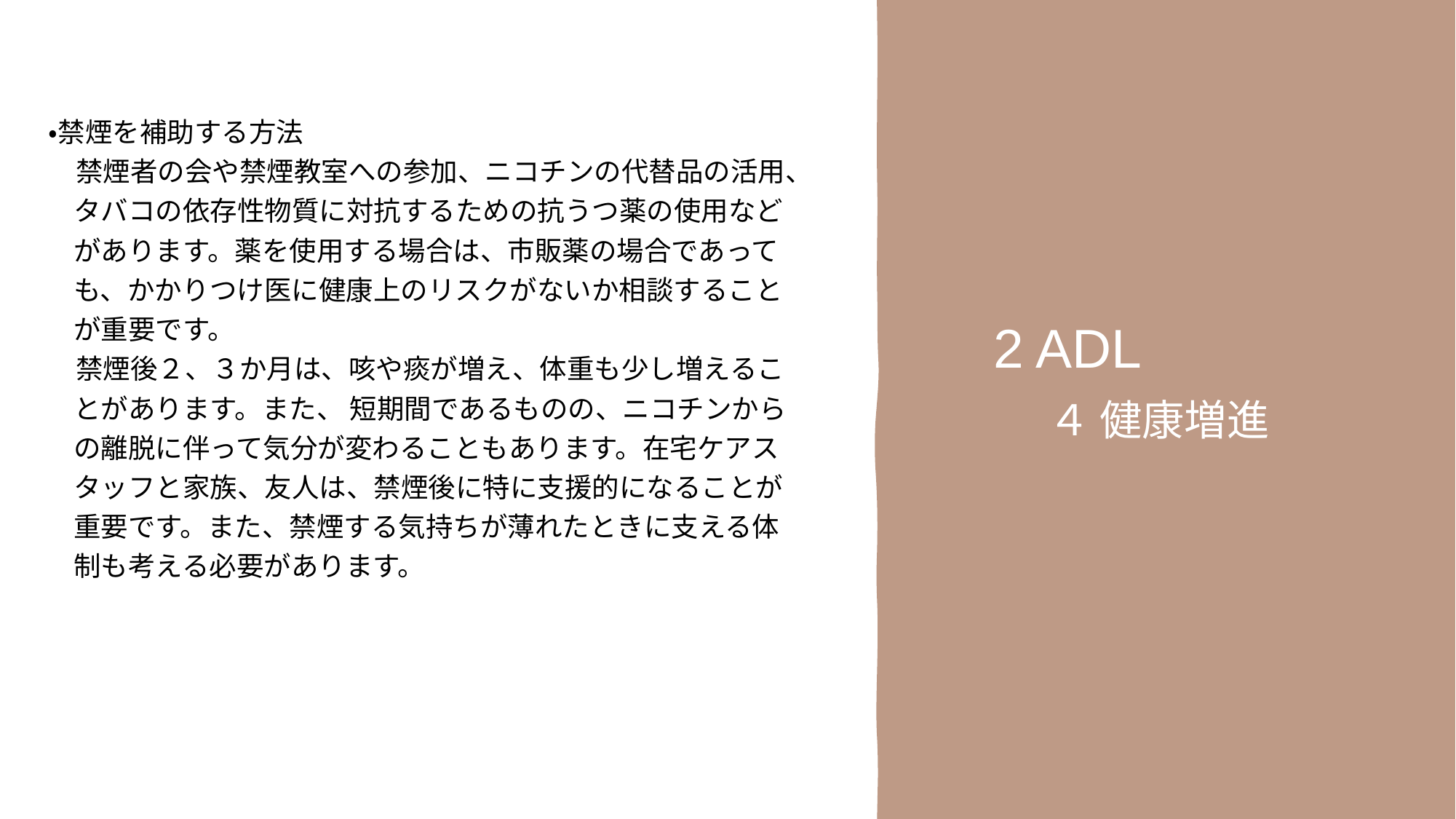

・禁煙を補助する方法
　禁煙者の会や禁煙教室への参加、ニコチンの代替品の活用、
   タバコの依存性物質に対抗するための抗うつ薬の使用など
   があります。薬を使用する場合は、市販薬の場合であって
   も、かかりつけ医に健康上のリスクがないか相談すること
   が重要です。
　禁煙後２、３か月は、咳や痰が増え、体重も少し増えるこ
   とがあります。また、 短期間であるものの、ニコチンから
   の離脱に伴って気分が変わることもあります。在宅ケアス
   タッフと家族、友人は、禁煙後に特に支援的になることが
   重要です。また、禁煙する気持ちが薄れたときに支える体
   制も考える必要があります。

2 ADL
　４ 健康増進